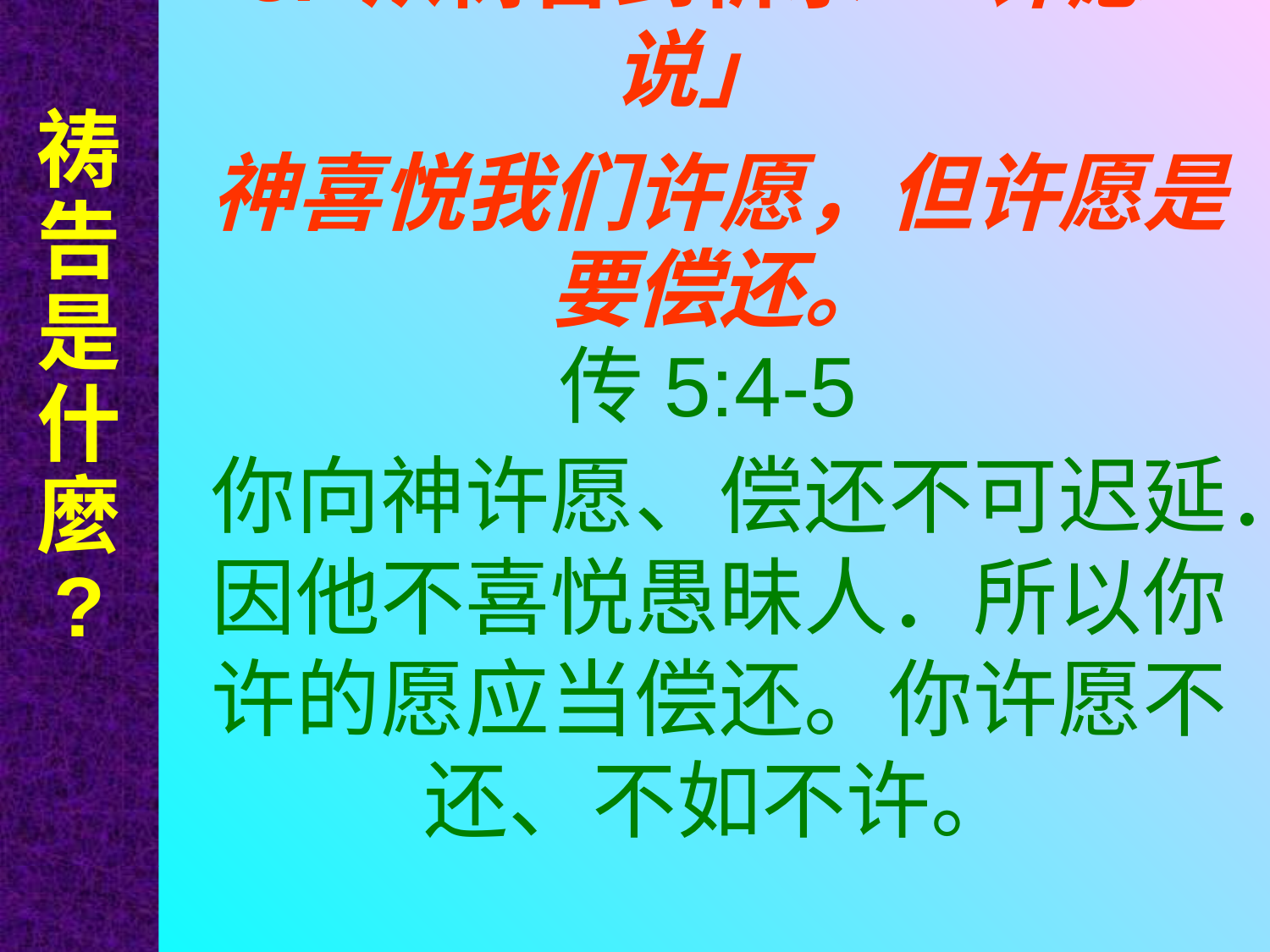

祷告是什麼
?

# 3. 从祷告到祈求 「许愿说」
神喜悦我们许愿，但许愿是要偿还。
传5:4-5
你向神许愿、偿还不可迟延．因他不喜悦愚昧人．所以你许的愿应当偿还。你许愿不还、不如不许。